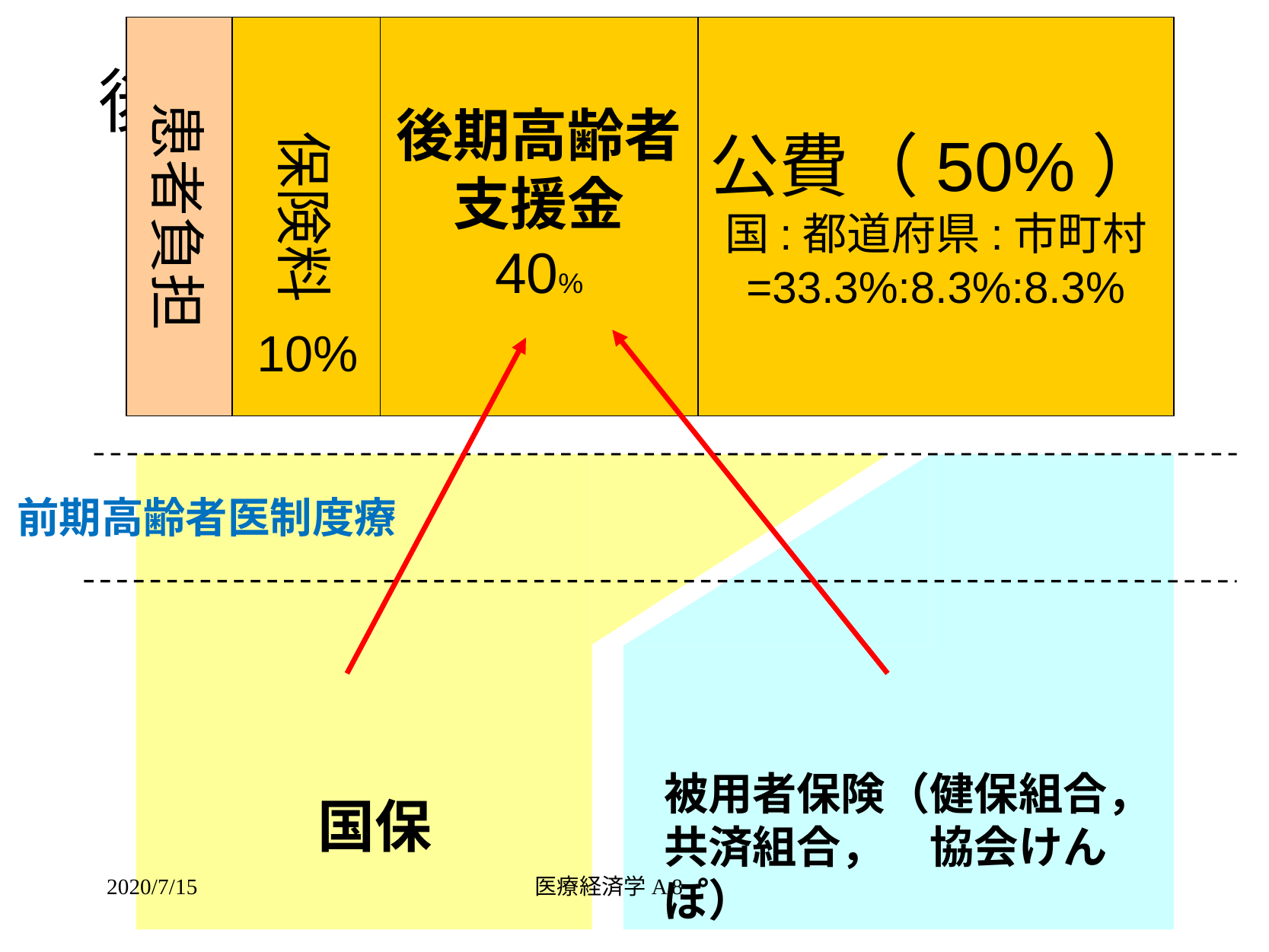

患者負担
保険料
後期高齢者支援金
40%

公費（50%）
国:都道府県:市町村
=33.3%:8.3%:8.3%
10%

前期高齢者医制度療

被用者保険（健保組合，共済組合，　協会けんぽ）
国保
# 後期高齢者医療制度
2020/7/15
医療経済学A 8
14